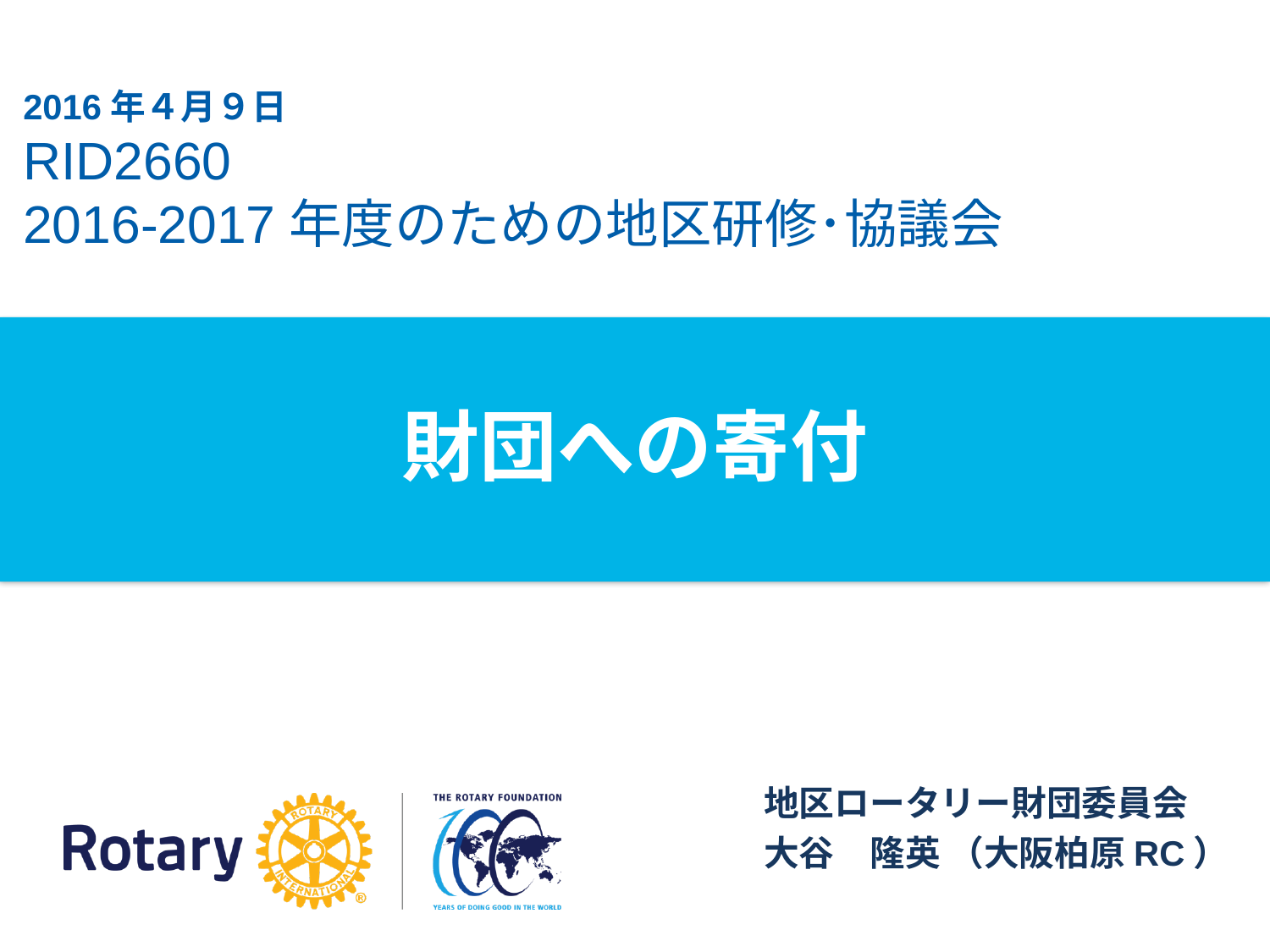

2016年４月９日
RID2660
2016-2017年度のための地区研修･協議会
# 財団への寄付

地区ロータリー財団委員会
大谷　隆英 （大阪柏原RC）